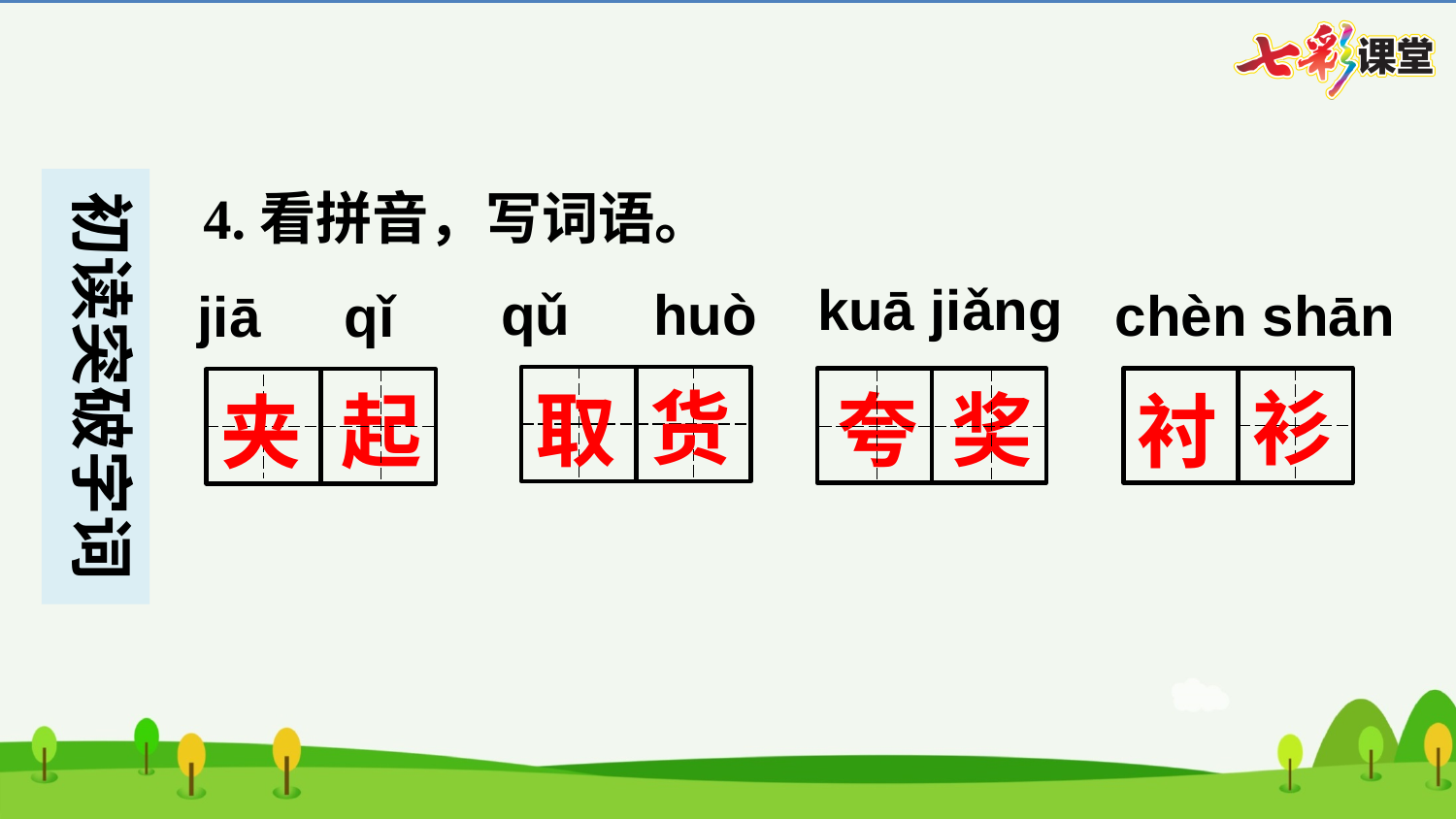

4.看拼音，写词语。
kuā jiǎng
qǔ　huò
chèn shān
jiā　qǐ
取
货
夸
奖
衬
衫
夹
起
货
衫
取
夸
奖
起
衬
夹